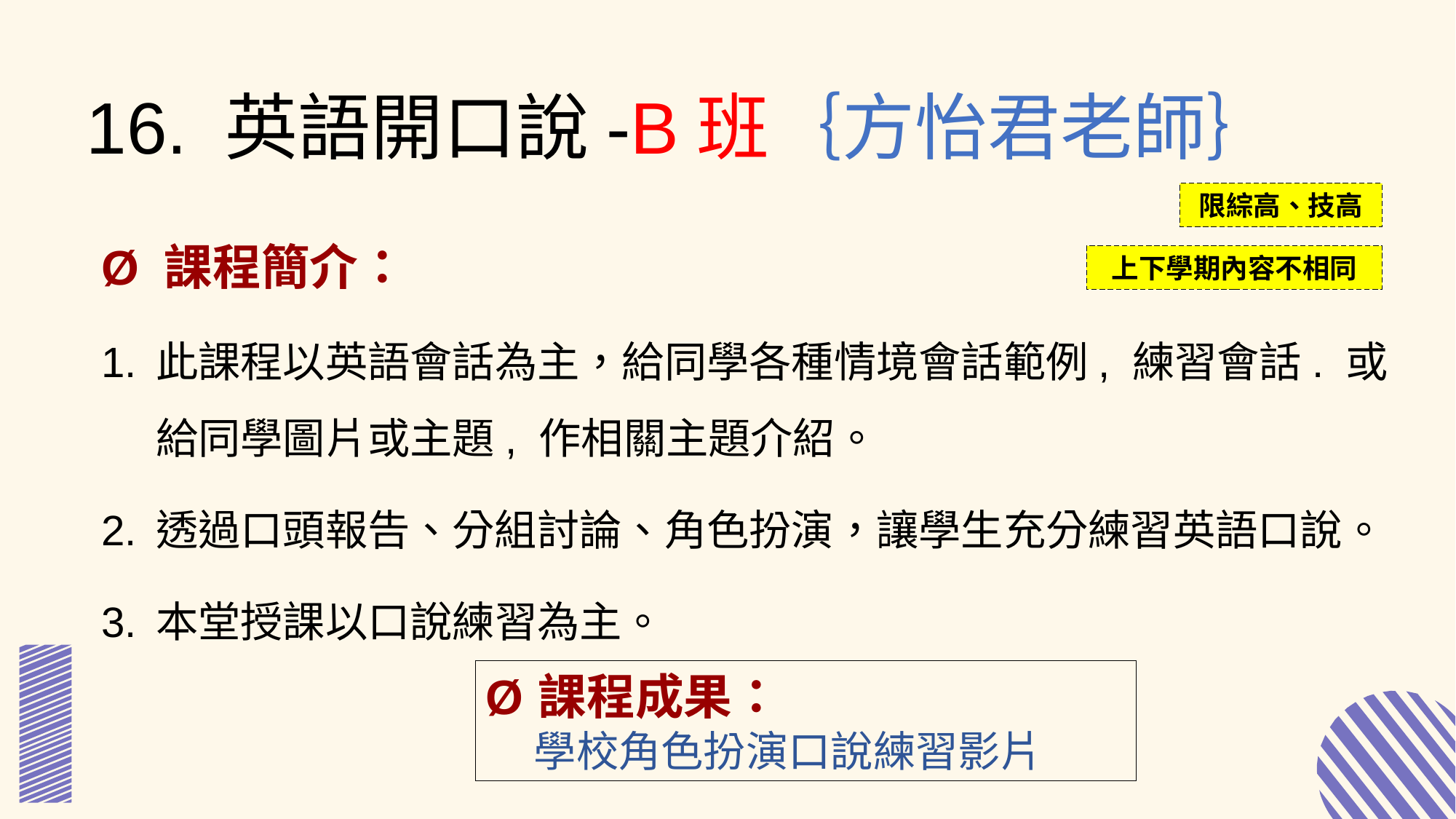

16. 英語開口說-B班｛方怡君老師｝
限綜高、技高
Ø 課程簡介：
此課程以英語會話為主，給同學各種情境會話範例, 練習會話. 或給同學圖片或主題, 作相關主題介紹。
透過口頭報告、分組討論、角色扮演，讓學生充分練習英語口說。
本堂授課以口說練習為主。

上下學期內容不相同
Ø 課程成果：
    學校角色扮演口說練習影片